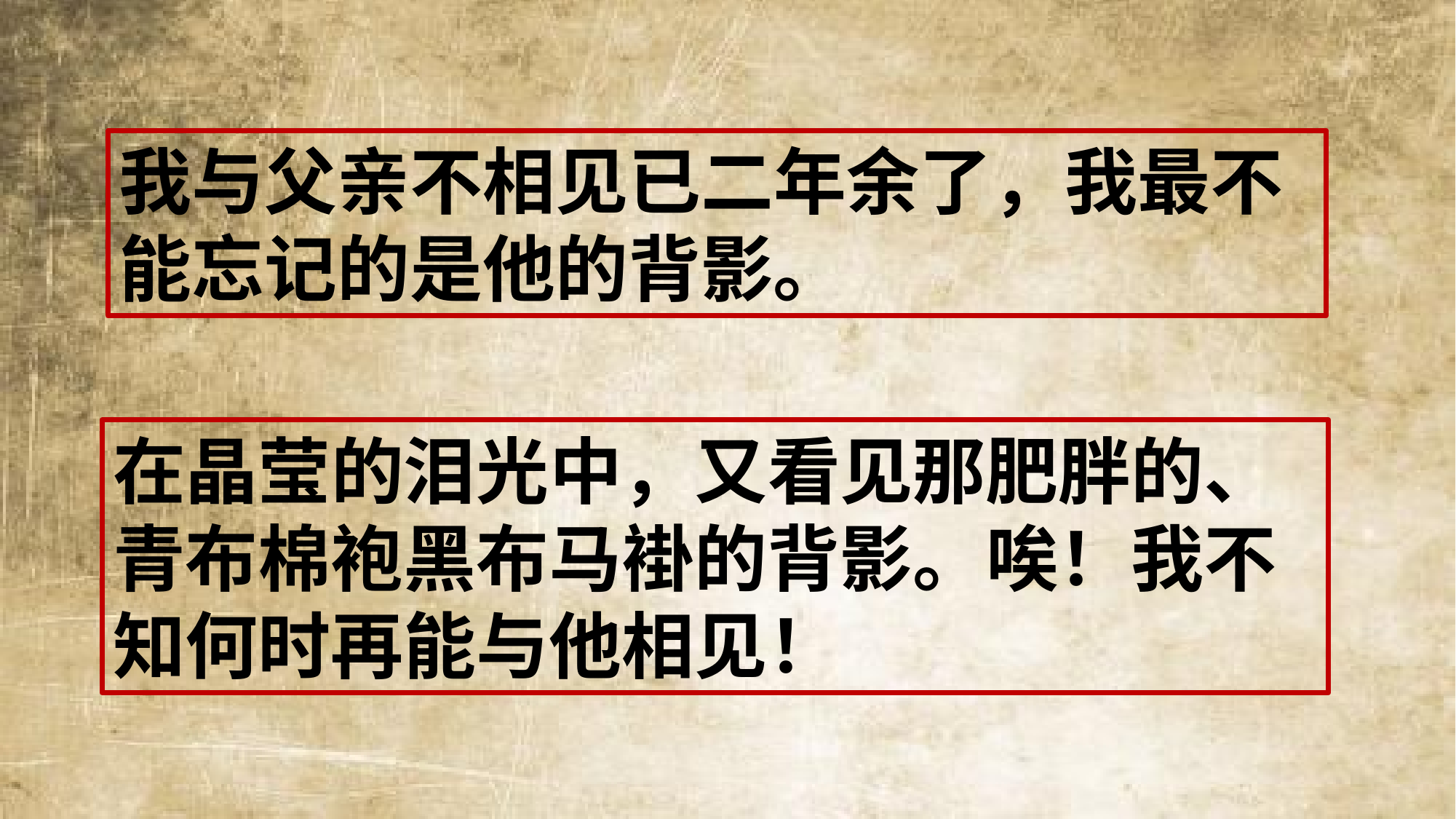

我与父亲不相见已二年余了，我最不能忘记的是他的背影。
在晶莹的泪光中，又看见那肥胖的、青布棉袍黑布马褂的背影。唉！我不知何时再能与他相见！